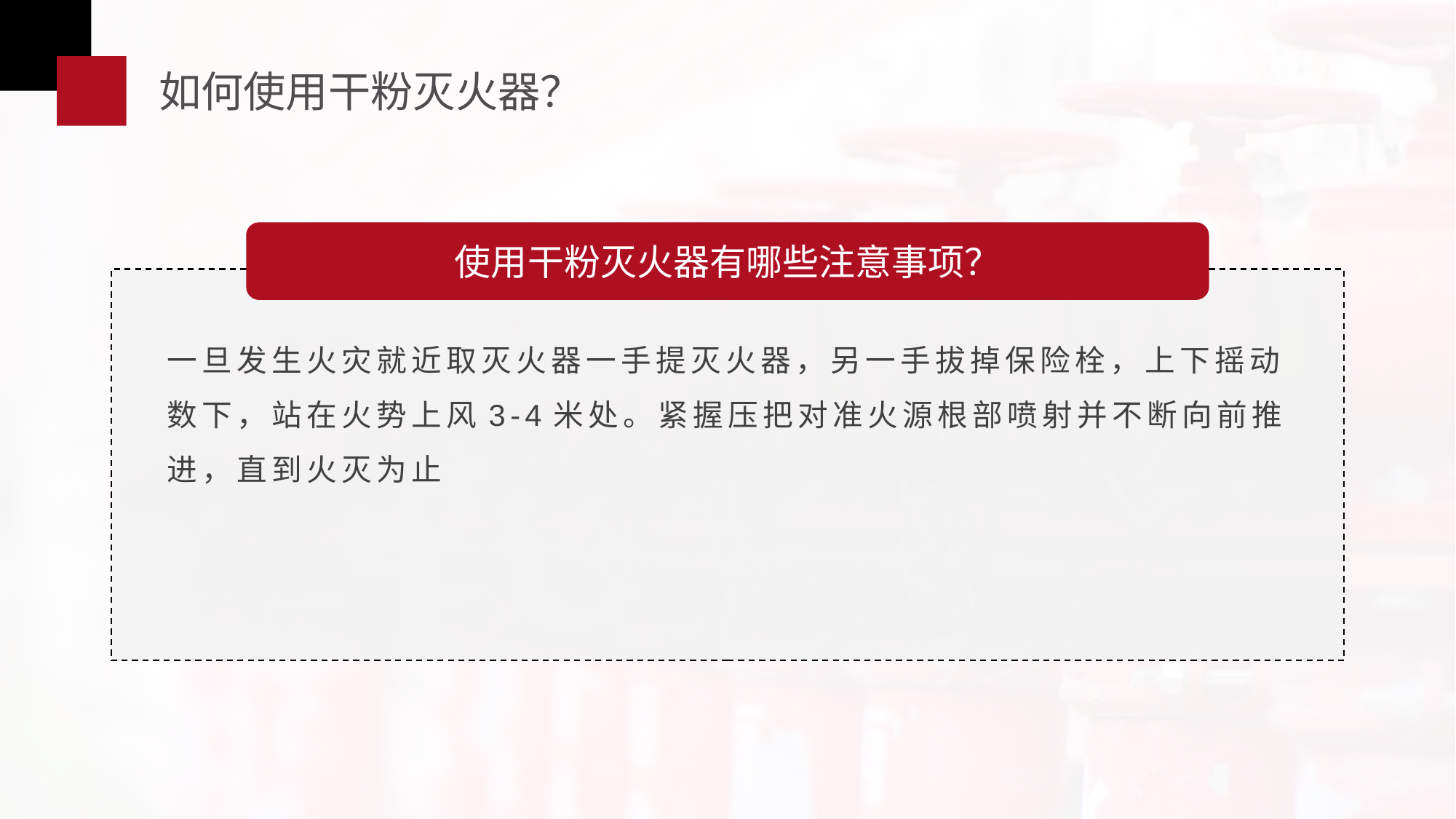

如何使用干粉灭火器？
使用干粉灭火器有哪些注意事项？

一旦发生火灾就近取灭火器一手提灭火器，另一手拔掉保险栓，上下摇动数下，站在火势上风3-4米处。紧握压把对准火源根部喷射并不断向前推进，直到火灭为止